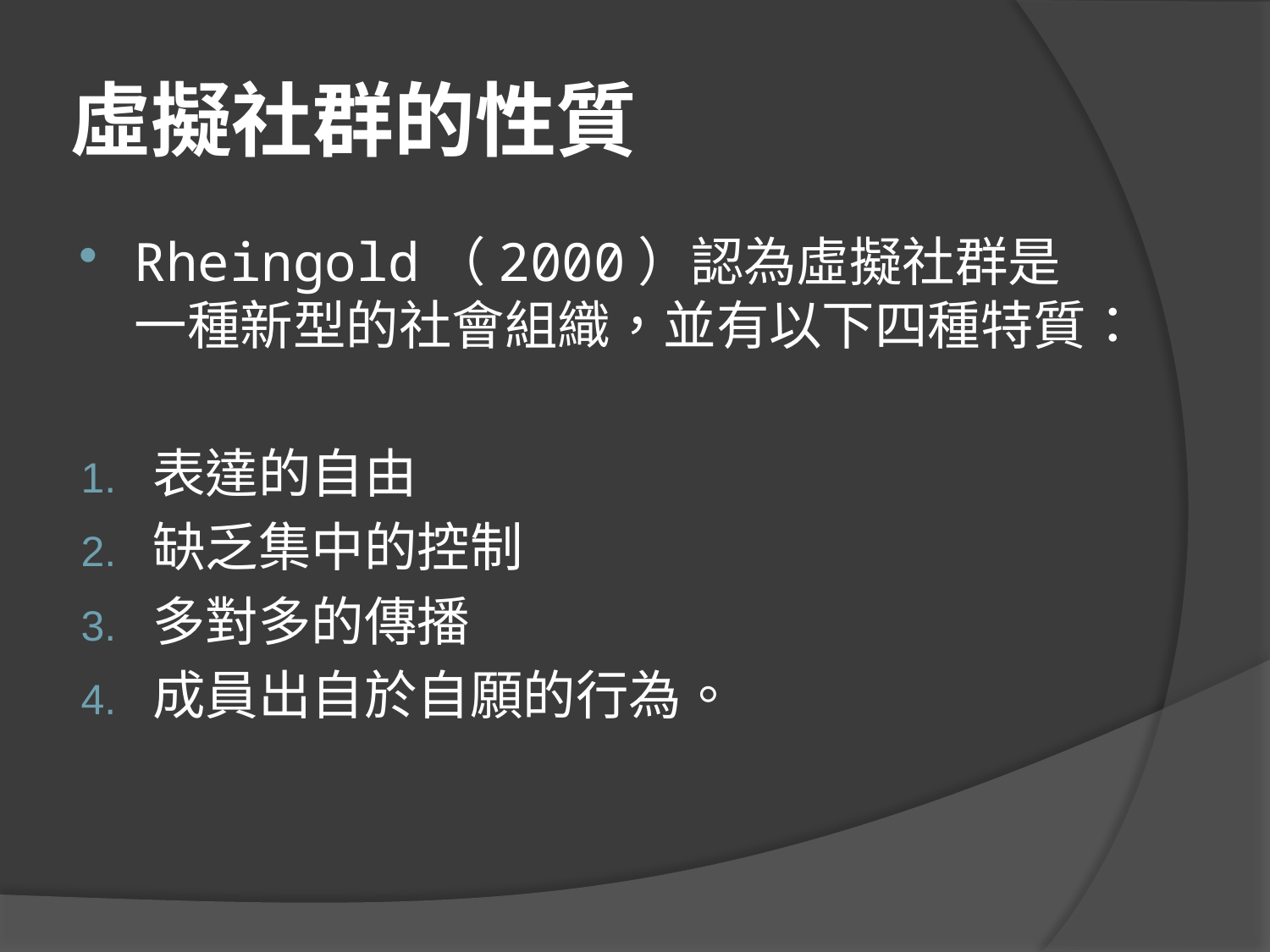

# 虛擬社群的性質
Rheingold（2000）認為虛擬社群是一種新型的社會組織，並有以下四種特質：

表達的自由
缺乏集中的控制
多對多的傳播
成員出自於自願的行為。